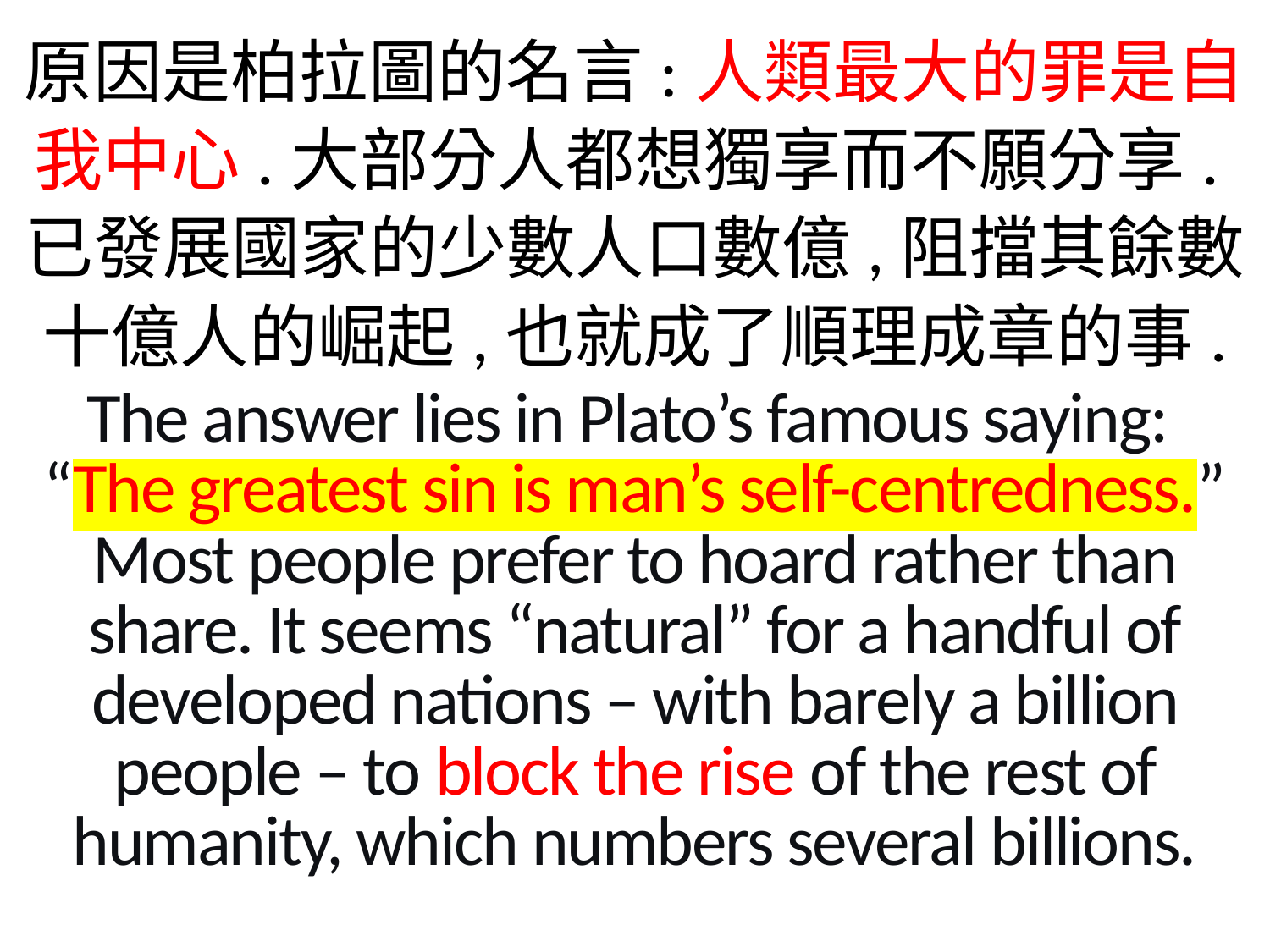

原因是柏拉圖的名言:人類最大的罪是自我中心.大部分人都想獨享而不願分享.已發展國家的少數人口數億,阻擋其餘數十億人的崛起,也就成了順理成章的事.
The answer lies in Plato’s famous saying: 
“The greatest sin is man’s self-centredness.”
Most people prefer to hoard rather than share. It seems “natural” for a handful of developed nations – with barely a billion people – to block the rise of the rest of humanity, which numbers several billions.